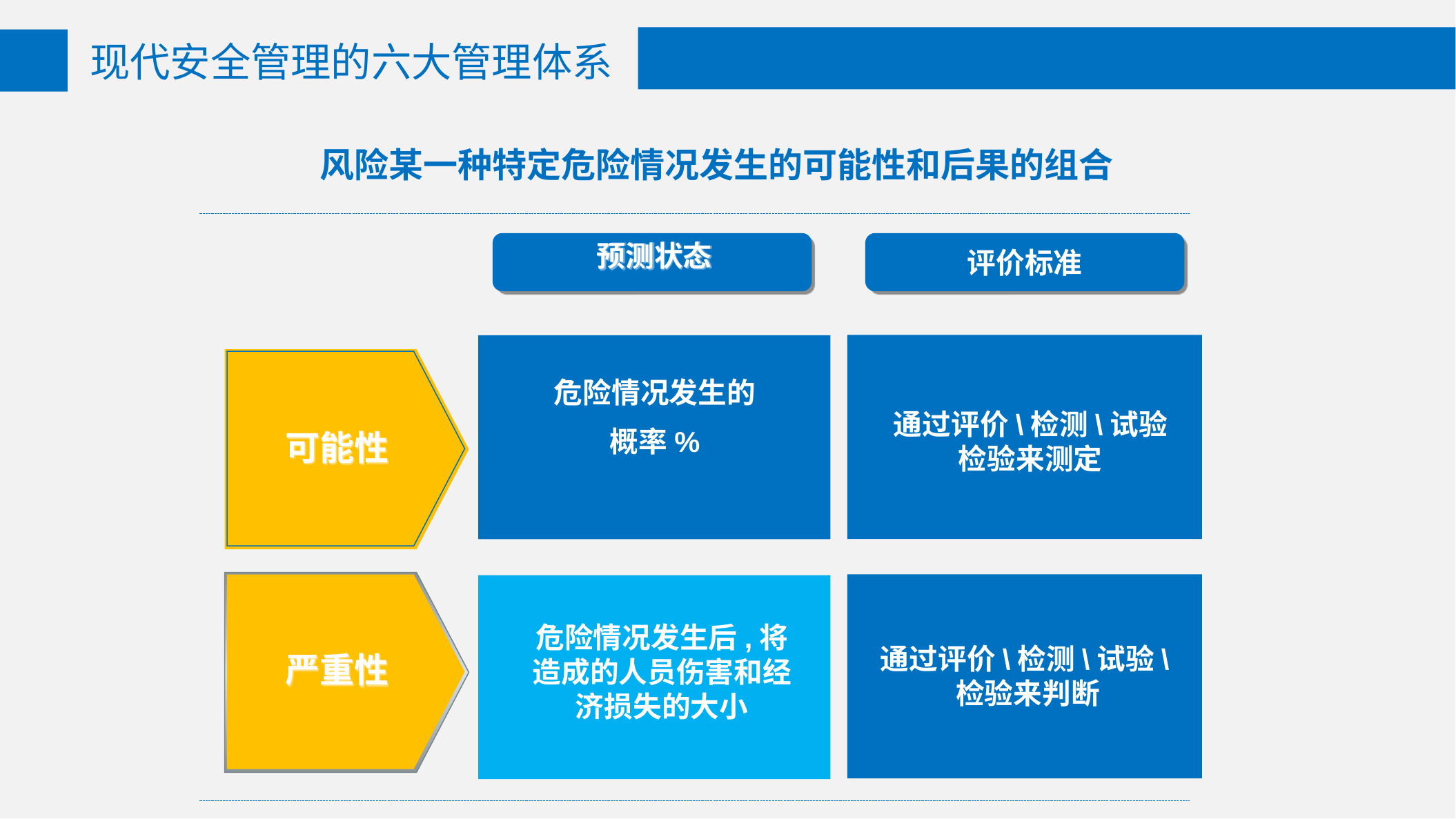

现代安全管理的六大管理体系
风险某一种特定危险情况发生的可能性和后果的组合

预测状态
评价标准

危险情况发生的
概率%
通过评价\检测\试验检验来测定
可能性

危险情况发生后,将造成的人员伤害和经济损失的大小
通过评价\检测\试验\检验来判断
严重性